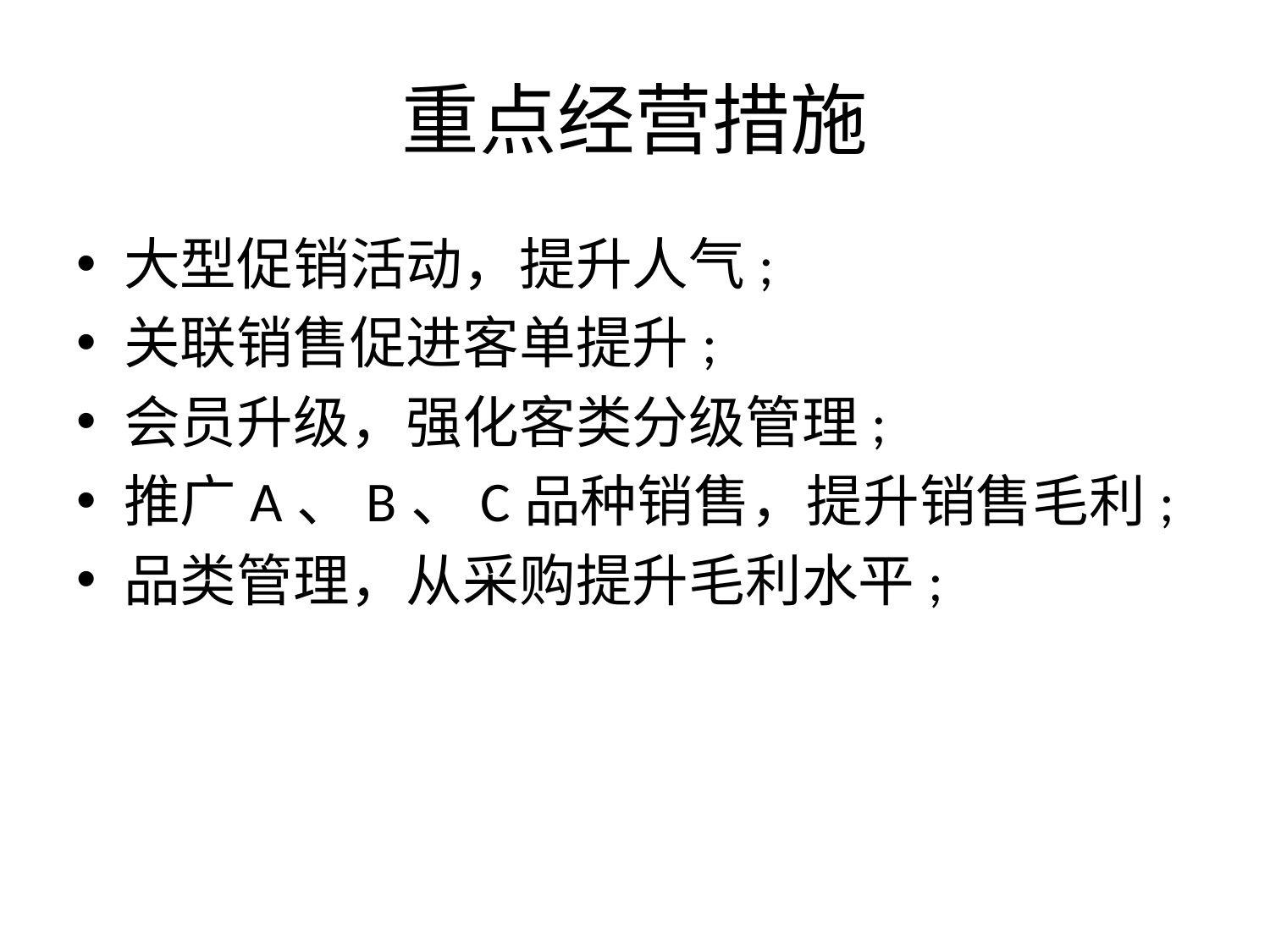

# 重点经营措施
大型促销活动，提升人气;
关联销售促进客单提升;
会员升级，强化客类分级管理;
推广A、B、C品种销售，提升销售毛利;
品类管理，从采购提升毛利水平;